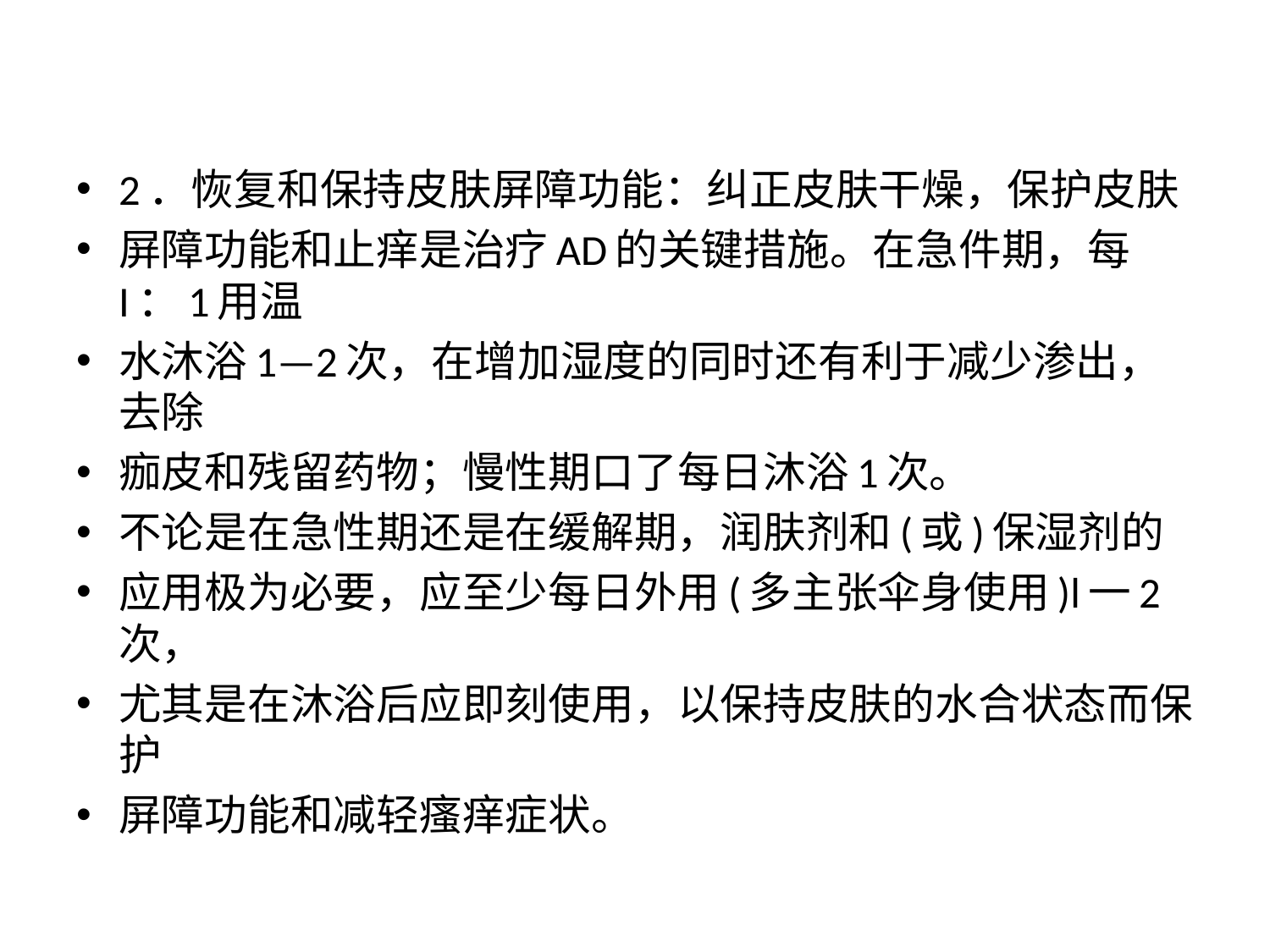

#
2．恢复和保持皮肤屏障功能：纠正皮肤干燥，保护皮肤
屏障功能和止痒是治疗AD的关键措施。在急件期，每I：1用温
水沐浴1—2次，在增加湿度的同时还有利于减少渗出，去除
痂皮和残留药物；慢性期口了每日沐浴1次。
不论是在急性期还是在缓解期，润肤剂和(或)保湿剂的
应用极为必要，应至少每日外用(多主张伞身使用)l一2次，
尤其是在沐浴后应即刻使用，以保持皮肤的水合状态而保护
屏障功能和减轻瘙痒症状。